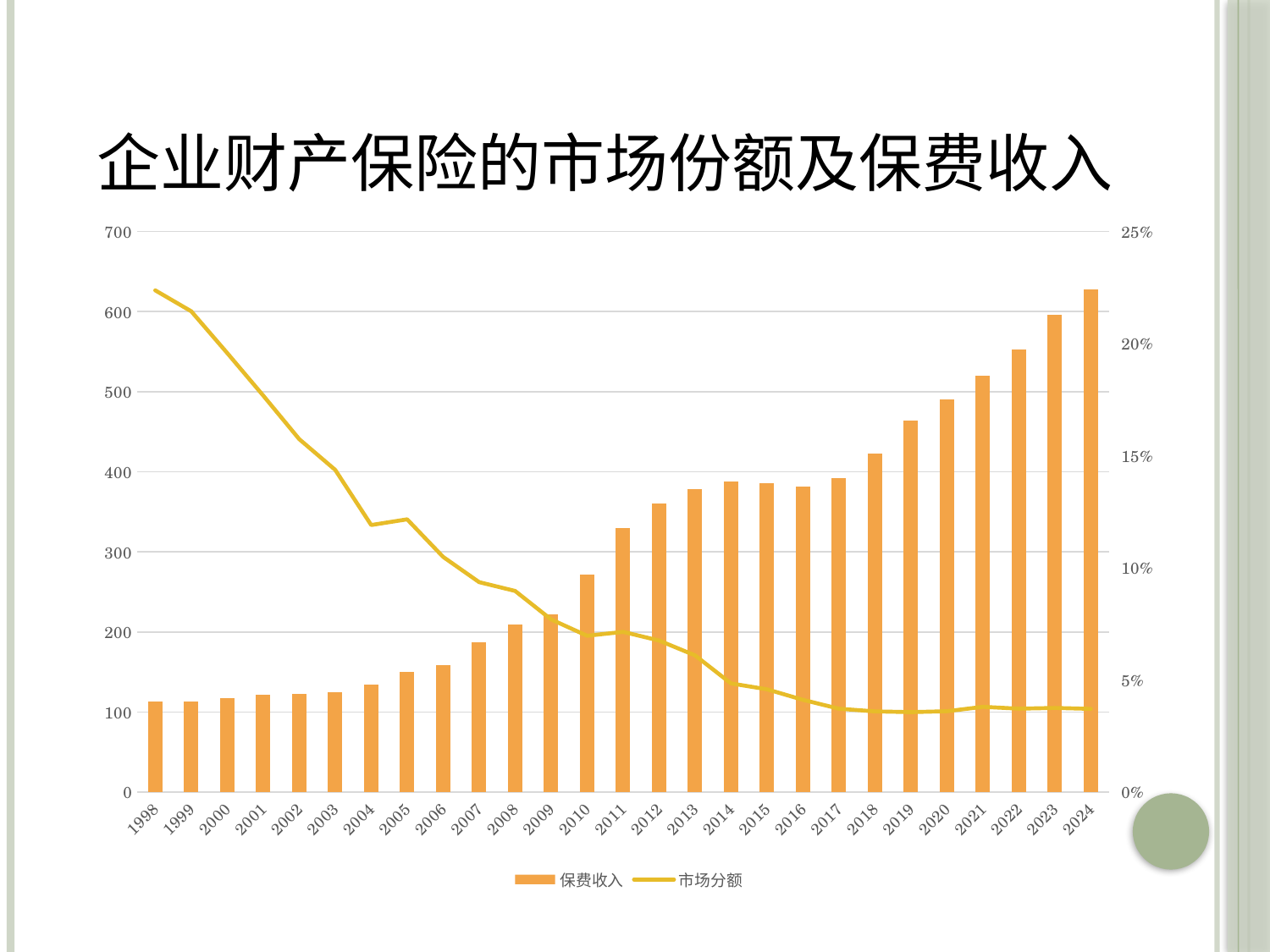

企业财产保险的市场份额及保费收入

### Chart

| Category | 保费收入 | 市场分额 |
|---|---|---|
| 1998 | 113.0 | 0.223762376237624 |
| 1999 | 113.0 | 0.214421252371917 |
| 2000 | 117.16 | 0.195788770053476 |
| 2001 | 121.72 | 0.1768569103801 |
| 2002 | 122.71 | 0.157419404497697 |
| 2003 | 124.951578660001 | 0.143721027045536 |
| 2004 | 134.0 | 0.119111111111111 |
| 2005 | 149.87 | 0.121656614525412 |
| 2006 | 158.38 | 0.104884638817515 |
| 2007 | 187.03 | 0.0936193856149607 |
| 2008 | 209.63 | 0.089711603065849 |
| 2009 | 221.43 | 0.0769969017640125 |
| 2010 | 271.61 | 0.0697215348440821 |
| 2011 | 330.0 | 0.0714622917307301 |
| 2012 | 360.36 | 0.0675979613313249 |
| 2013 | 378.8 | 0.0609761986780978 |
| 2014 | 387.4 | 0.048455466374483 |
| 2015 | 386.2 | 0.0458490140443769 |
| 2016 | 381.21 | 0.0411418839725699 |
| 2017 | 392.0 | 0.0371867114425029 |
| 2018 | 423.1 | 0.0359910511496551 |
| 2019 | 464.1 | 0.035655293747071 |
| 2020 | 490.0 | 0.0360718492343934 |
| 2021 | 520.0 | 0.0380228136882129 |
| 2022 | 553.0 | 0.0371964754153494 |
| 2023 | 595.8 | 0.0375472649357197 |
| 2024 | 627.6 | 0.0371207192287218 |